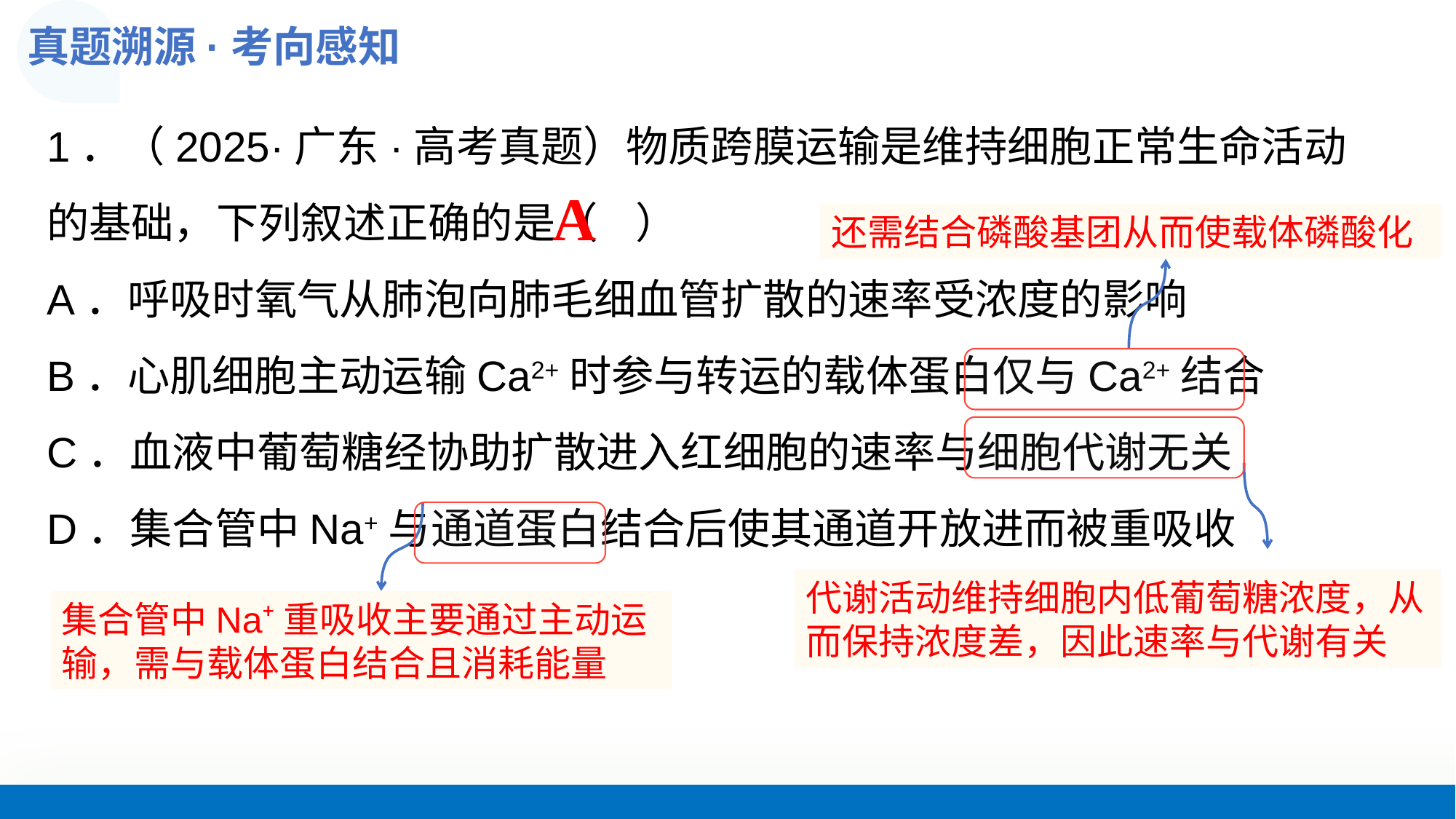

真题溯源·考向感知
1．（2025·广东·高考真题）物质跨膜运输是维持细胞正常生命活动的基础，下列叙述正确的是（    ）
A．呼吸时氧气从肺泡向肺毛细血管扩散的速率受浓度的影响
B．心肌细胞主动运输Ca2+时参与转运的载体蛋白仅与Ca2+结合
C．血液中葡萄糖经协助扩散进入红细胞的速率与细胞代谢无关
D．集合管中Na+与通道蛋白结合后使其通道开放进而被重吸收
A
还需结合磷酸基团从而使载体磷酸化

代谢活动维持细胞内低葡萄糖浓度，从而保持浓度差，因此速率与代谢有关

集合管中Na⁺重吸收主要通过主动运输，需与载体蛋白结合且消耗能量